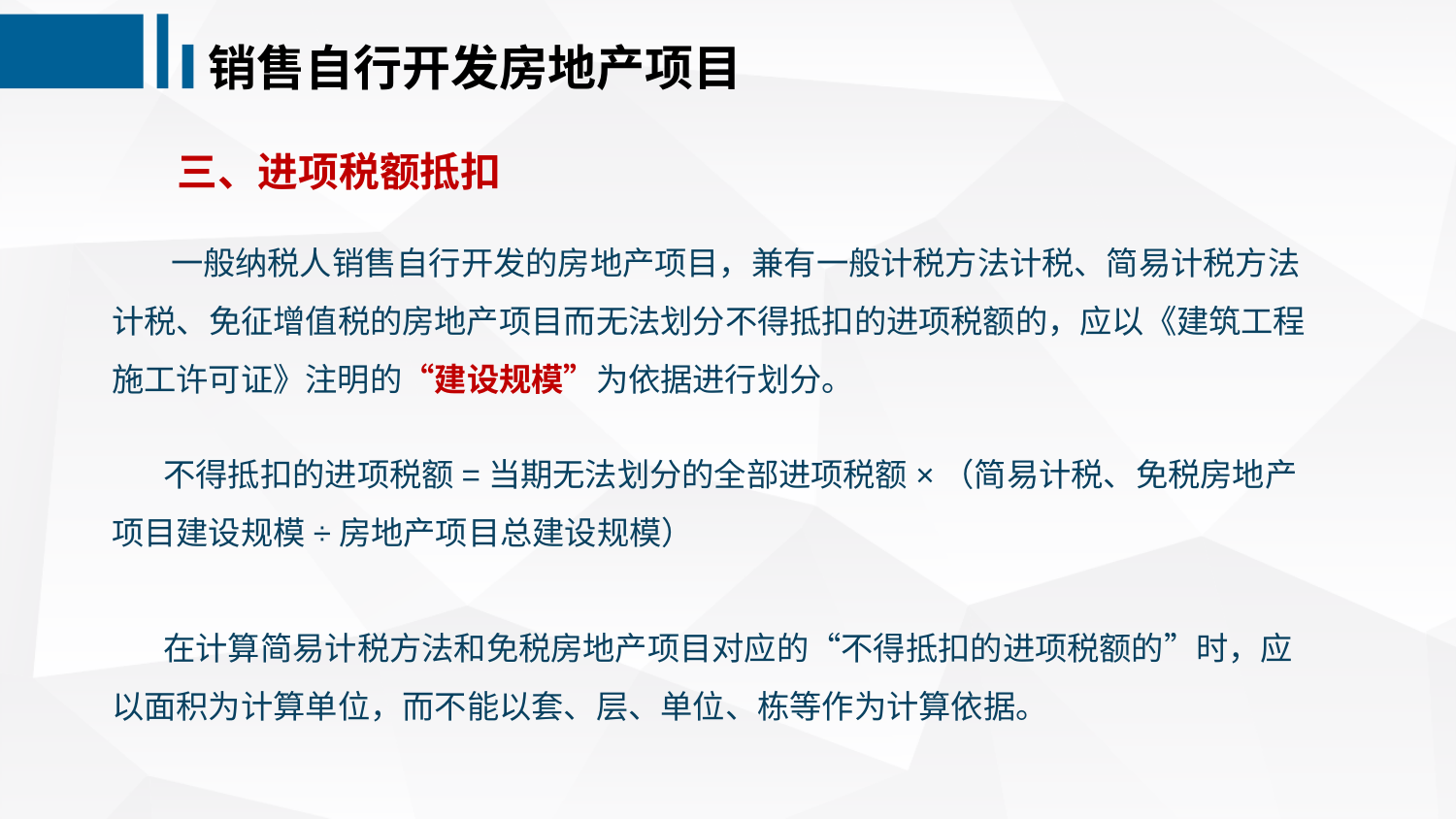

销售自行开发房地产项目
      三、进项税额抵扣

       一般纳税人销售自行开发的房地产项目，兼有一般计税方法计税、简易计税方法计税、免征增值税的房地产项目而无法划分不得抵扣的进项税额的，应以《建筑工程施工许可证》注明的“建设规模”为依据进行划分。

      不得抵扣的进项税额=当期无法划分的全部进项税额×（简易计税、免税房地产项目建设规模÷房地产项目总建设规模）

      在计算简易计税方法和免税房地产项目对应的“不得抵扣的进项税额的”时，应以面积为计算单位，而不能以套、层、单位、栋等作为计算依据。
36